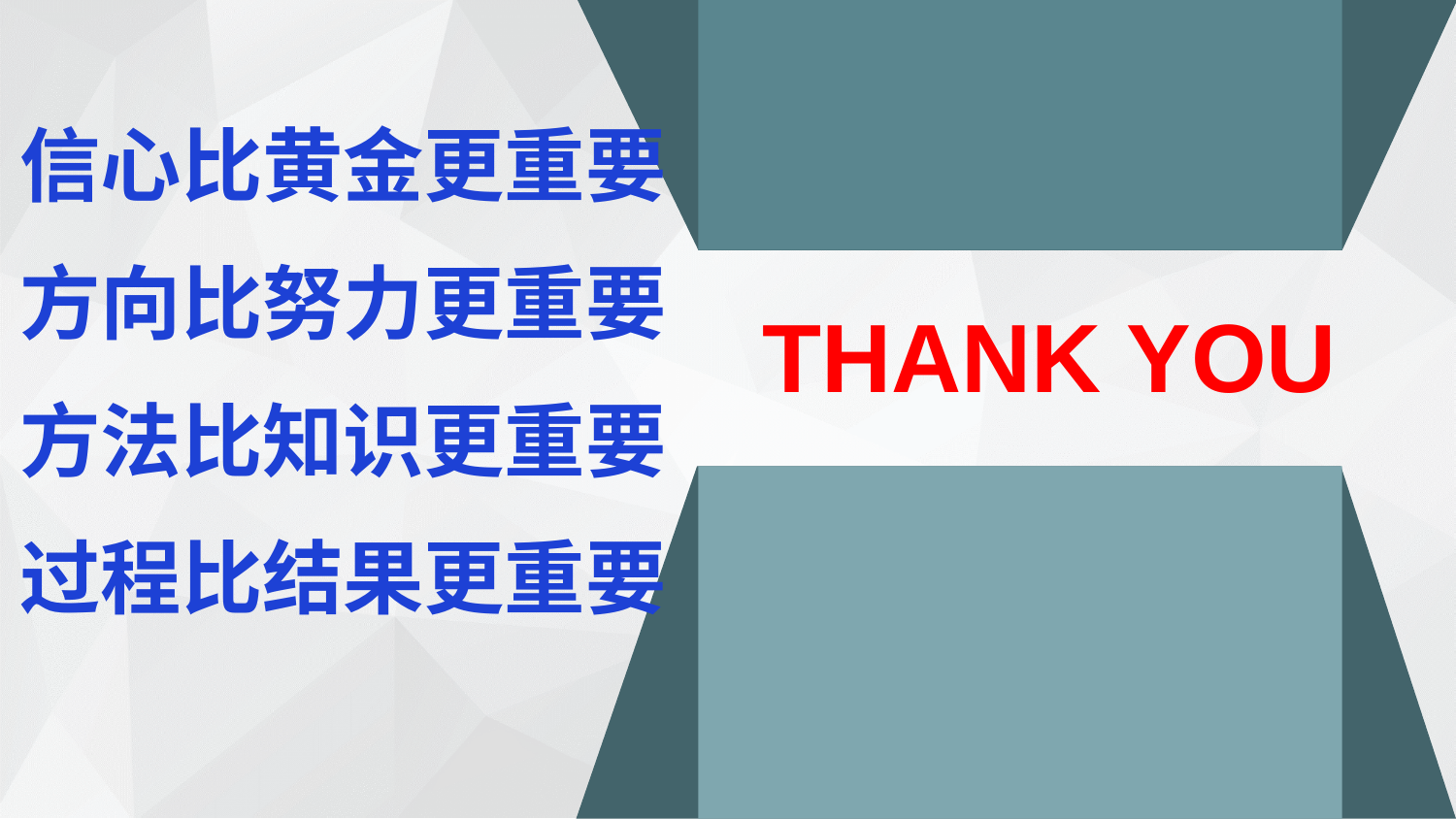

信心比黄金更重要
方向比努力更重要
方法比知识更重要
过程比结果更重要

# THANK YOU